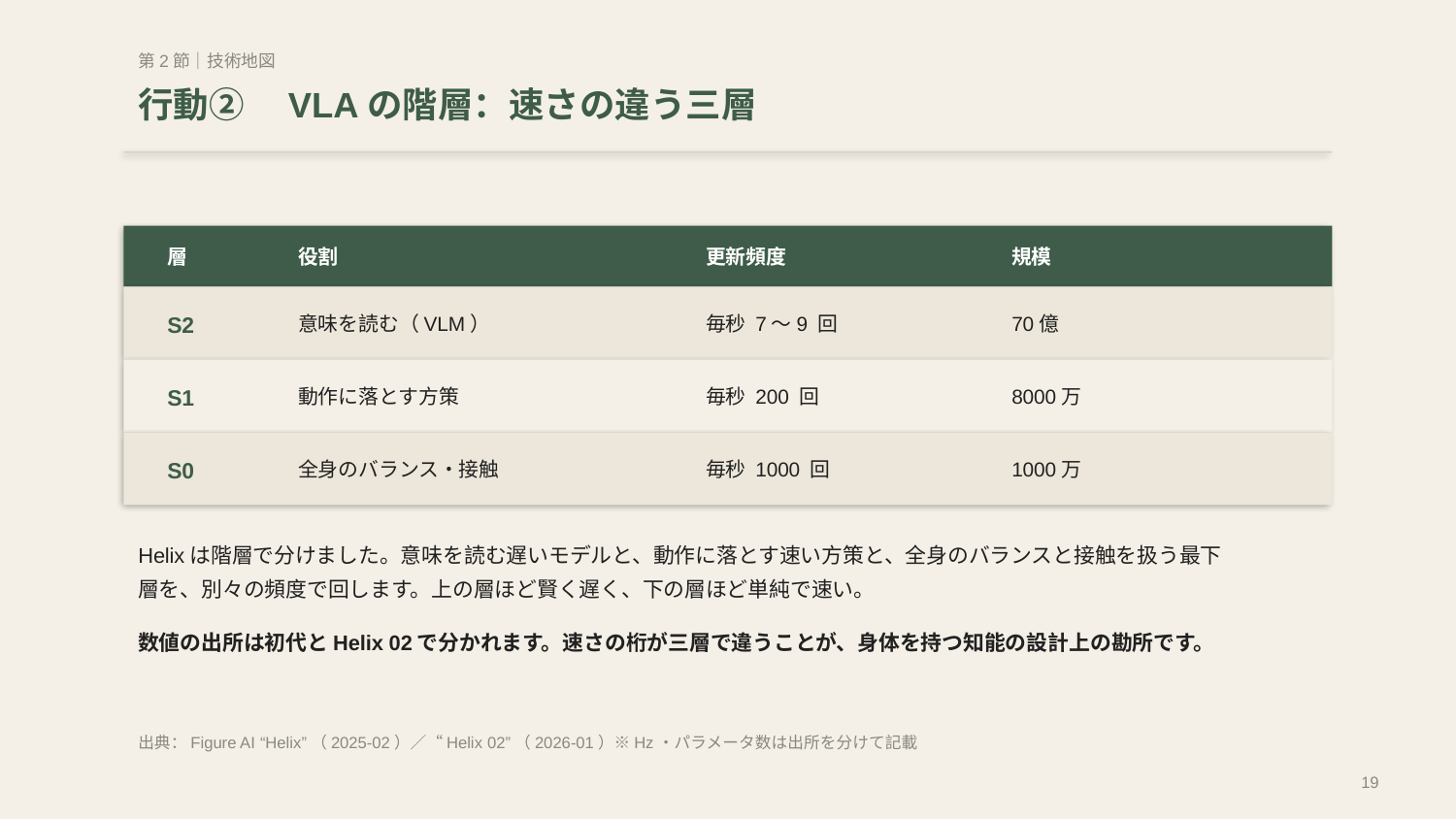

第2節｜技術地図
行動②　VLAの階層：速さの違う三層

層
役割
更新頻度
規模

S2
意味を読む（VLM）
毎秒 7〜9 回
70億

S1
動作に落とす方策
毎秒 200 回
8000万

S0
全身のバランス・接触
毎秒 1000 回
1000万
Helixは階層で分けました。意味を読む遅いモデルと、動作に落とす速い方策と、全身のバランスと接触を扱う最下層を、別々の頻度で回します。上の層ほど賢く遅く、下の層ほど単純で速い。
数値の出所は初代とHelix 02で分かれます。速さの桁が三層で違うことが、身体を持つ知能の設計上の勘所です。
出典：Figure AI “Helix”（2025-02）／“Helix 02”（2026-01）※Hz・パラメータ数は出所を分けて記載
19